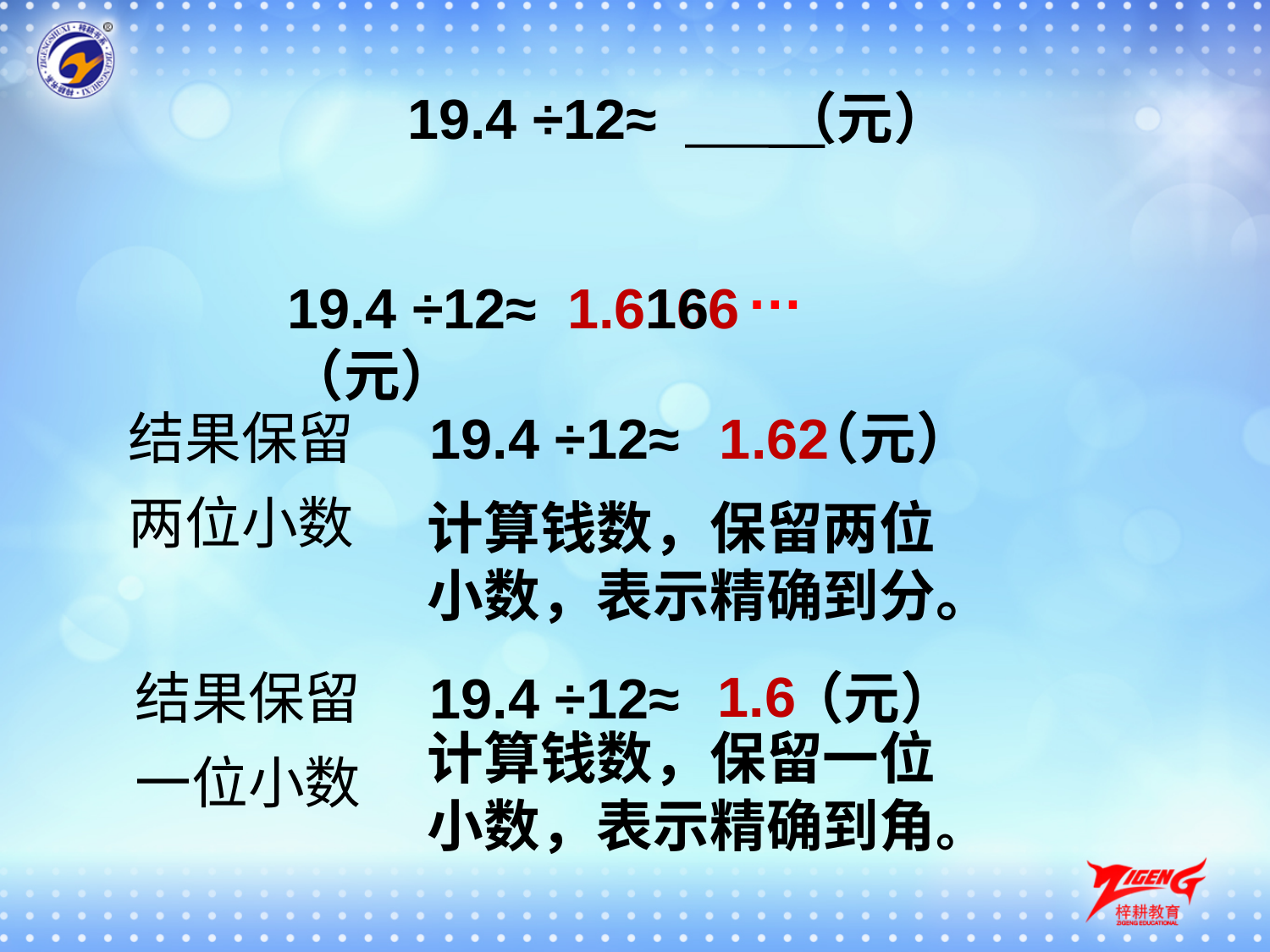

19.4 ÷12≈       （元）

…
1.6166
19.4 ÷12≈                 （元）
1
6
结果保留
两位小数
19.4 ÷12≈       （元）
1.62

计算钱数，保留两位小数，表示精确到分。
1.6

结果保留
一位小数
19.4 ÷12≈      （元）
计算钱数，保留一位小数，表示精确到角。